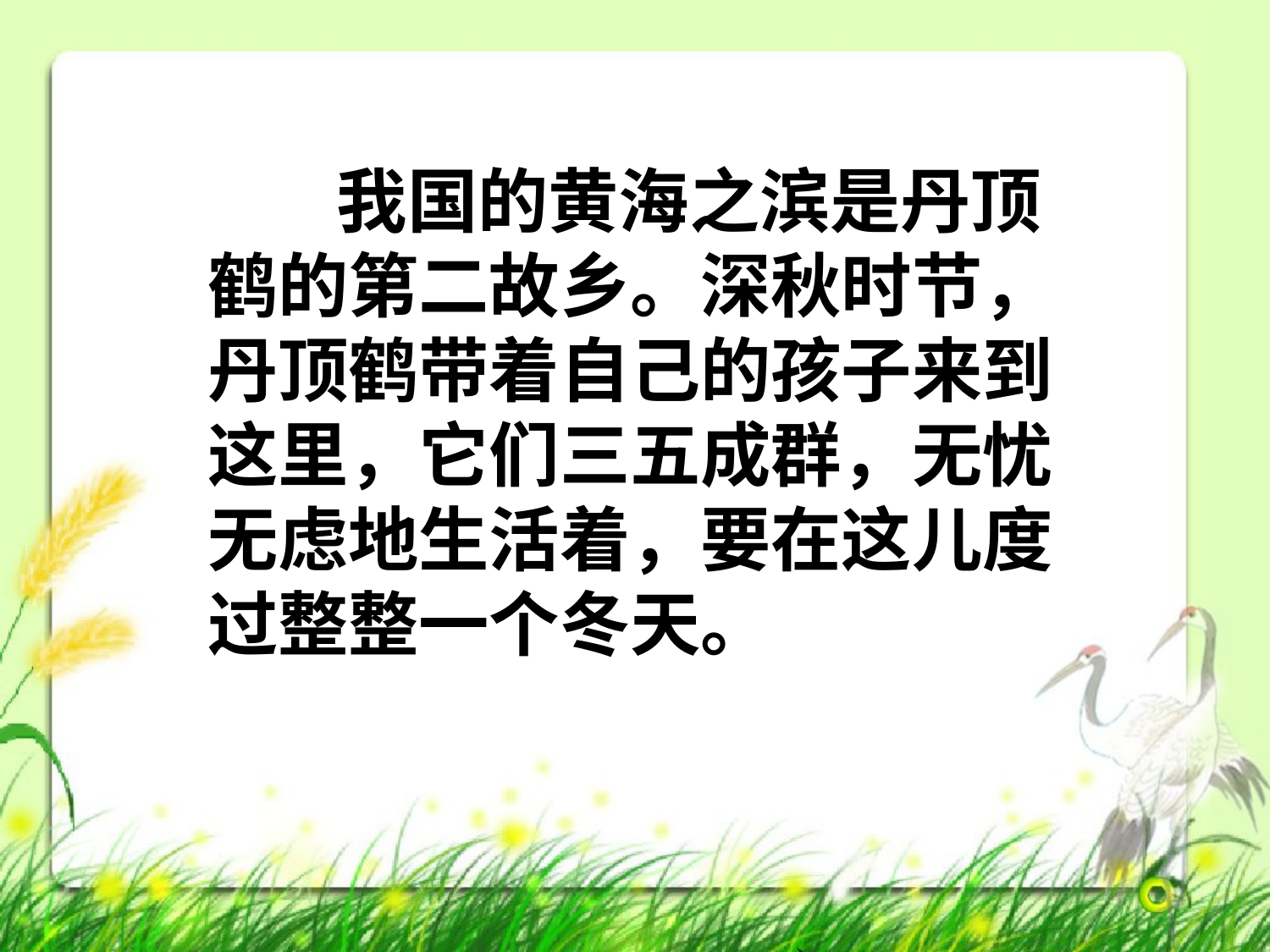

我国的黄海之滨是丹顶鹤的第二故乡。深秋时节，丹顶鹤带着自己的孩子来到这里，它们三五成群，无忧无虑地生活着，要在这儿度过整整一个冬天。